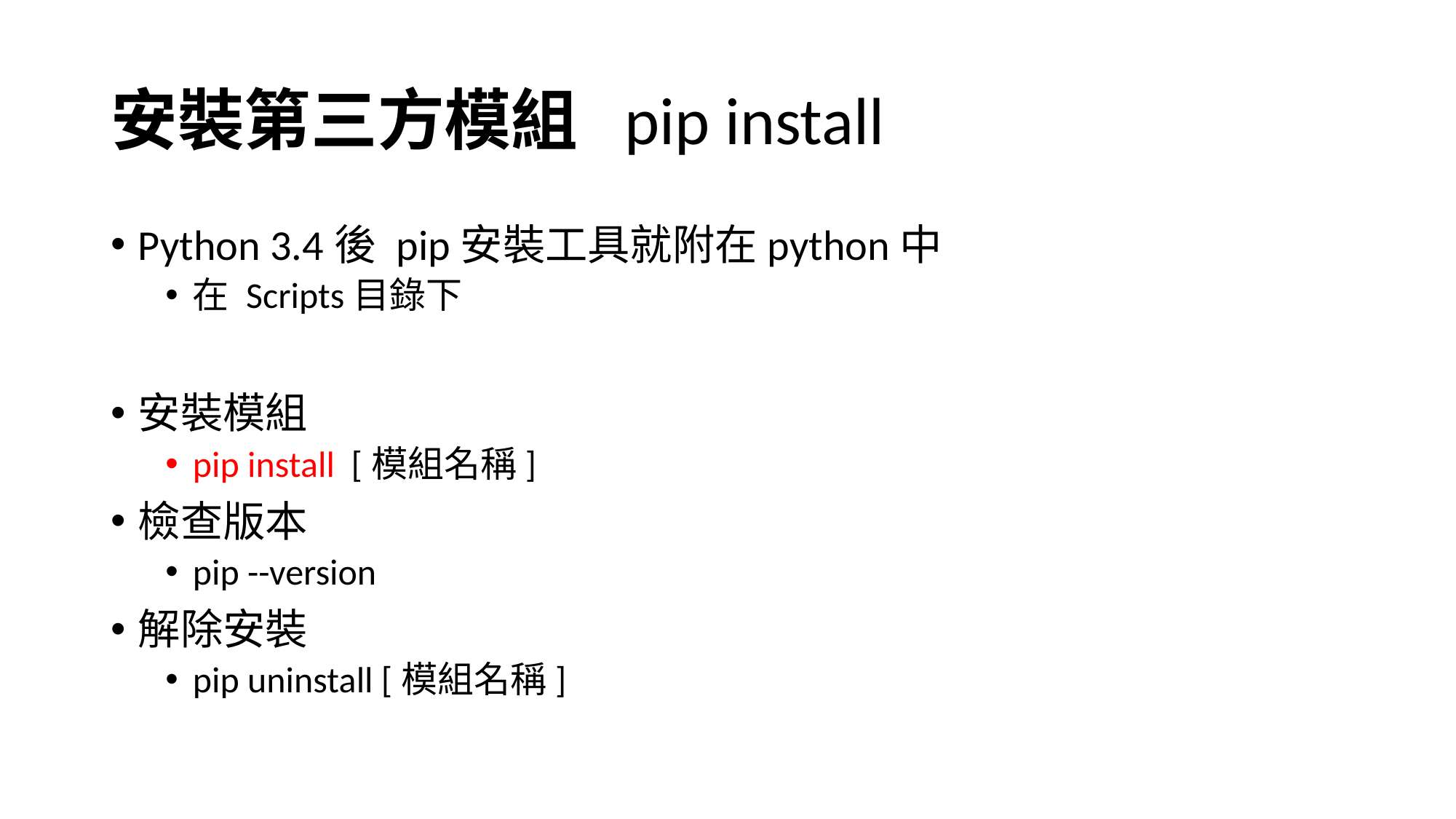

# 安裝第三方模組  pip install
Python 3.4後 pip安裝工具就附在python中
在 Scripts目錄下

安裝模組
pip install  [模組名稱]
檢查版本
pip --version
解除安裝
pip uninstall [模組名稱]